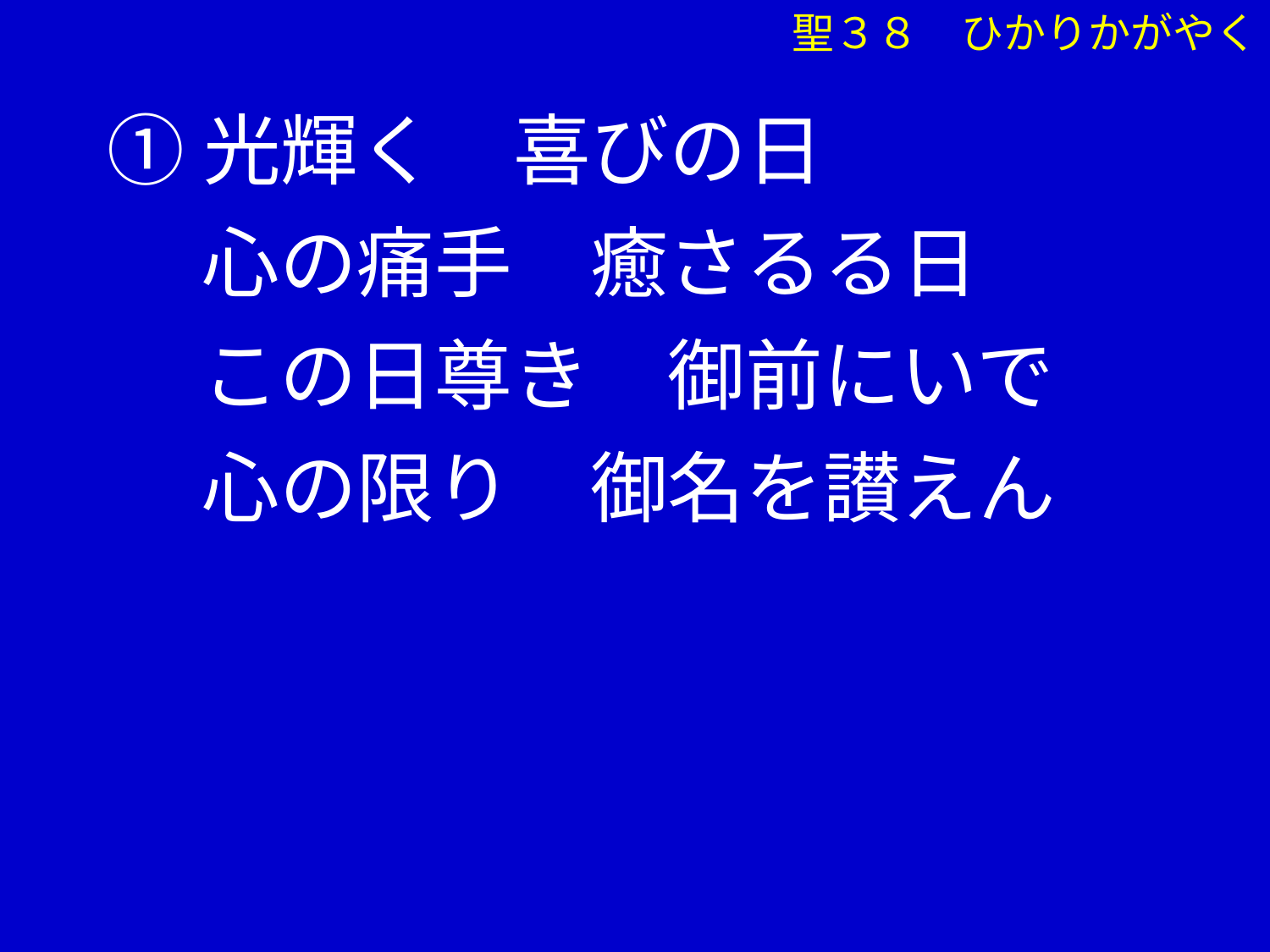

①光輝く　喜びの日
　 心の痛手　癒さるる日
　 この日尊き　御前にいで
　 心の限り　御名を讃えん
聖３８　ひかりかがやく